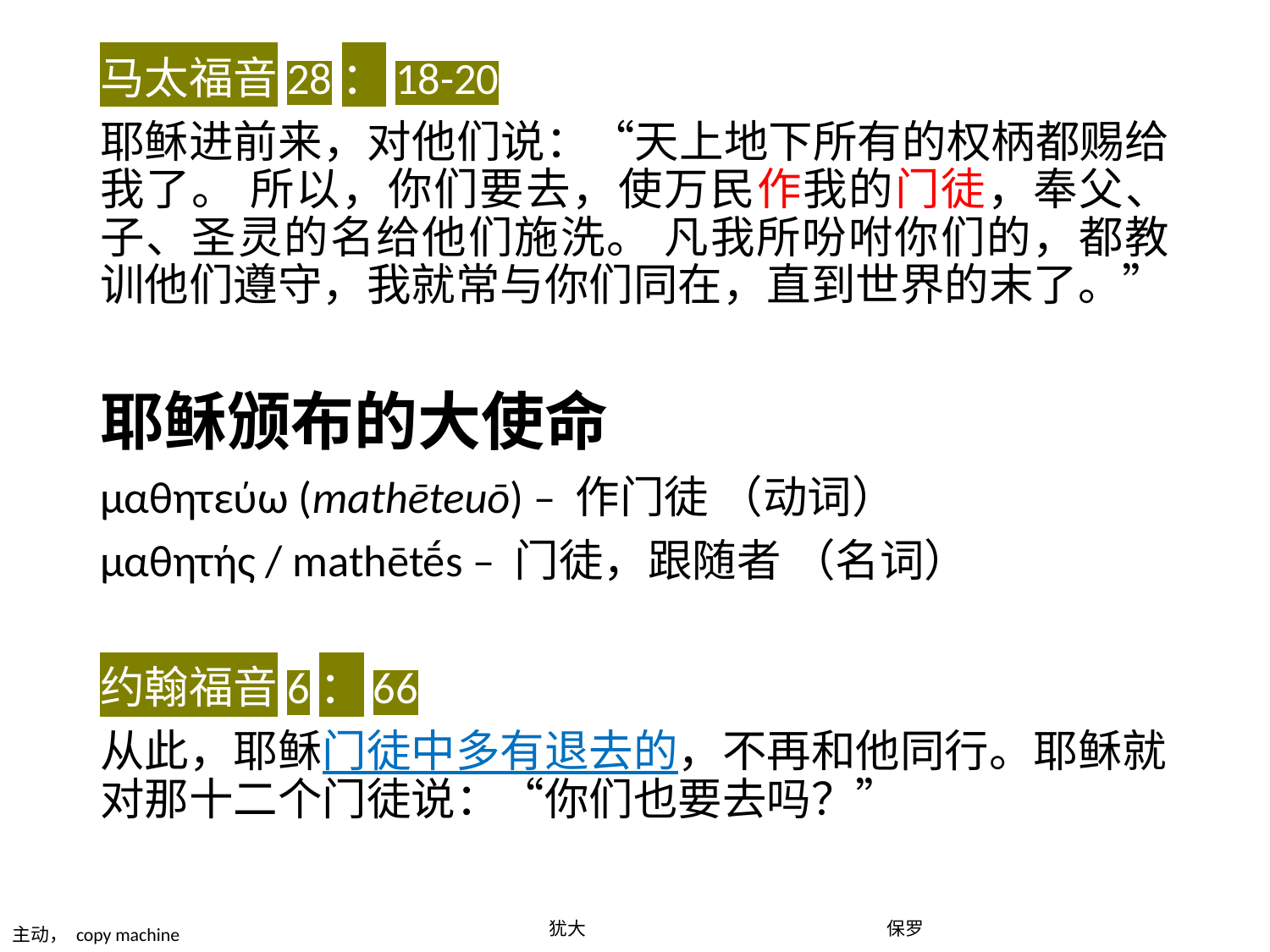

马太福音28：18-20
耶稣进前来，对他们说：“天上地下所有的权柄都赐给我了。 所以，你们要去，使万民作我的门徒，奉父、子、圣灵的名给他们施洗。 凡我所吩咐你们的，都教训他们遵守，我就常与你们同在，直到世界的末了。”

耶稣颁布的大使命
μαθητεύω (mathēteuō) – 作门徒 （动词）
μαθητής / mathētḗs – 门徒，跟随者 （名词）

约翰福音6：66
从此，耶稣门徒中多有退去的，不再和他同行。耶稣就对那十二个门徒说：“你们也要去吗？”
犹大
保罗
主动， copy machine